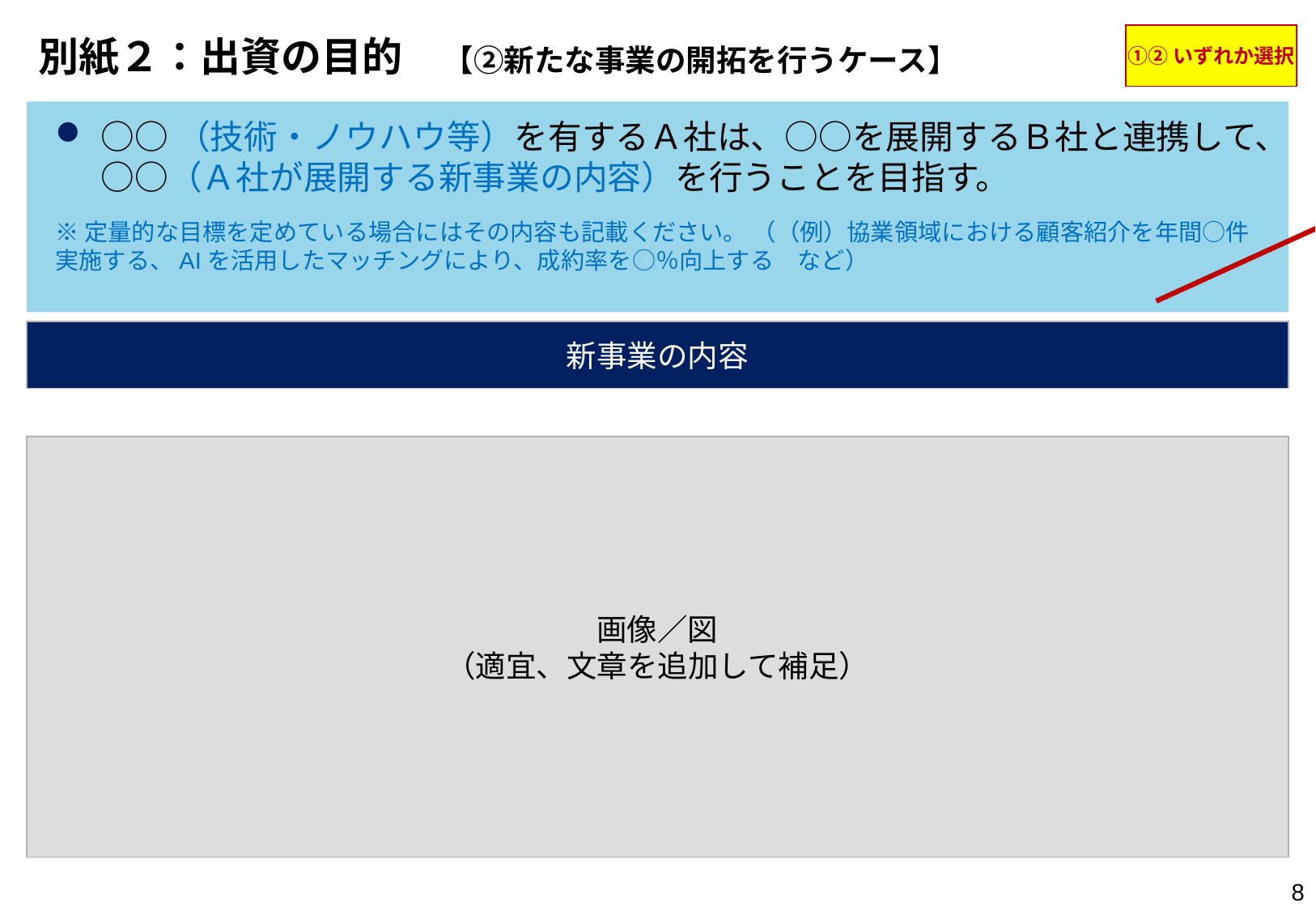

# 別紙２：出資の目的　【②新たな事業の開拓を行うケース】
記載のポイント
既存事業の量的拡大ではなく、高い生産性／新規性が見込まれる事業であることについて、現状と比較してわかりやすい形で説明されているか。

高い生産性／新規性が見込まれる事業は、スタートアップ企業の事業ではなく、出資者自身が開拓する事業として説明されているか。（共同で開拓する場合には、出資者が主体となって取り組んでいる事業領域が、画像／図を用いて、わかりやすく取り上げて説明されているか。）

高い生産性／新規性が見込まれる事業について、スタートアップ企業との連携はどのように関係するかが説明されているか。
①②いずれか選択
○○（技術・ノウハウ等）を有するＡ社は、○○を展開するＢ社と連携して、○○（Ａ社が展開する新事業の内容）を行うことを目指す。
※定量的な目標を定めている場合にはその内容も記載ください。 （（例）協業領域における顧客紹介を年間○件実施する、AIを活用したマッチングにより、成約率を○％向上する　など）

新事業の内容
画像／図
（適宜、文章を追加して補足）
8